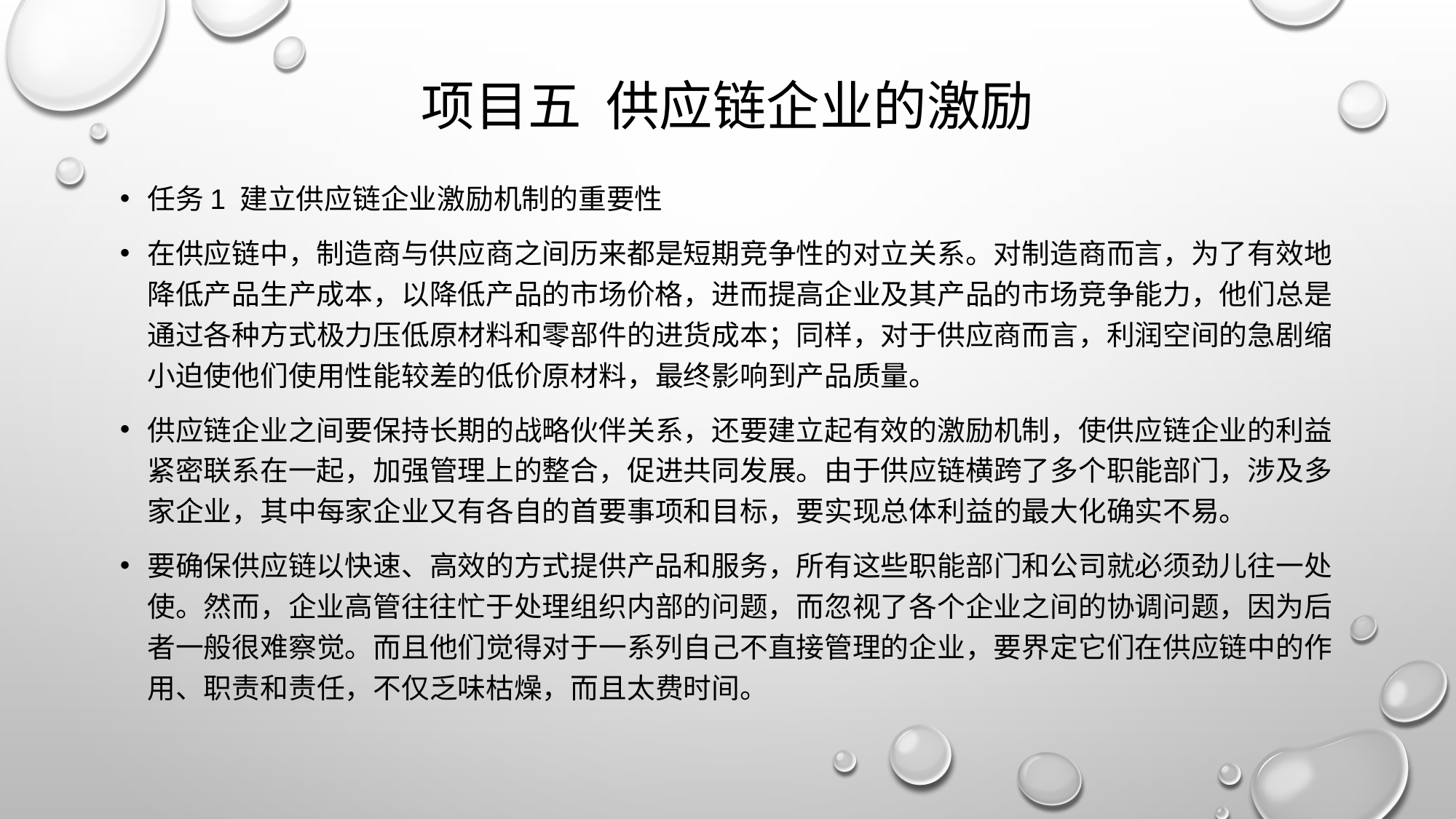

# 项目五  供应链企业的激励
任务1 建立供应链企业激励机制的重要性
在供应链中，制造商与供应商之间历来都是短期竞争性的对立关系。对制造商而言，为了有效地降低产品生产成本，以降低产品的市场价格，进而提高企业及其产品的市场竞争能力，他们总是通过各种方式极力压低原材料和零部件的进货成本；同样，对于供应商而言，利润空间的急剧缩小迫使他们使用性能较差的低价原材料，最终影响到产品质量。
供应链企业之间要保持长期的战略伙伴关系，还要建立起有效的激励机制，使供应链企业的利益紧密联系在一起，加强管理上的整合，促进共同发展。由于供应链横跨了多个职能部门，涉及多家企业，其中每家企业又有各自的首要事项和目标，要实现总体利益的最大化确实不易。
要确保供应链以快速、高效的方式提供产品和服务，所有这些职能部门和公司就必须劲儿往一处使。然而，企业高管往往忙于处理组织内部的问题，而忽视了各个企业之间的协调问题，因为后者一般很难察觉。而且他们觉得对于一系列自己不直接管理的企业，要界定它们在供应链中的作用、职责和责任，不仅乏味枯燥，而且太费时间。